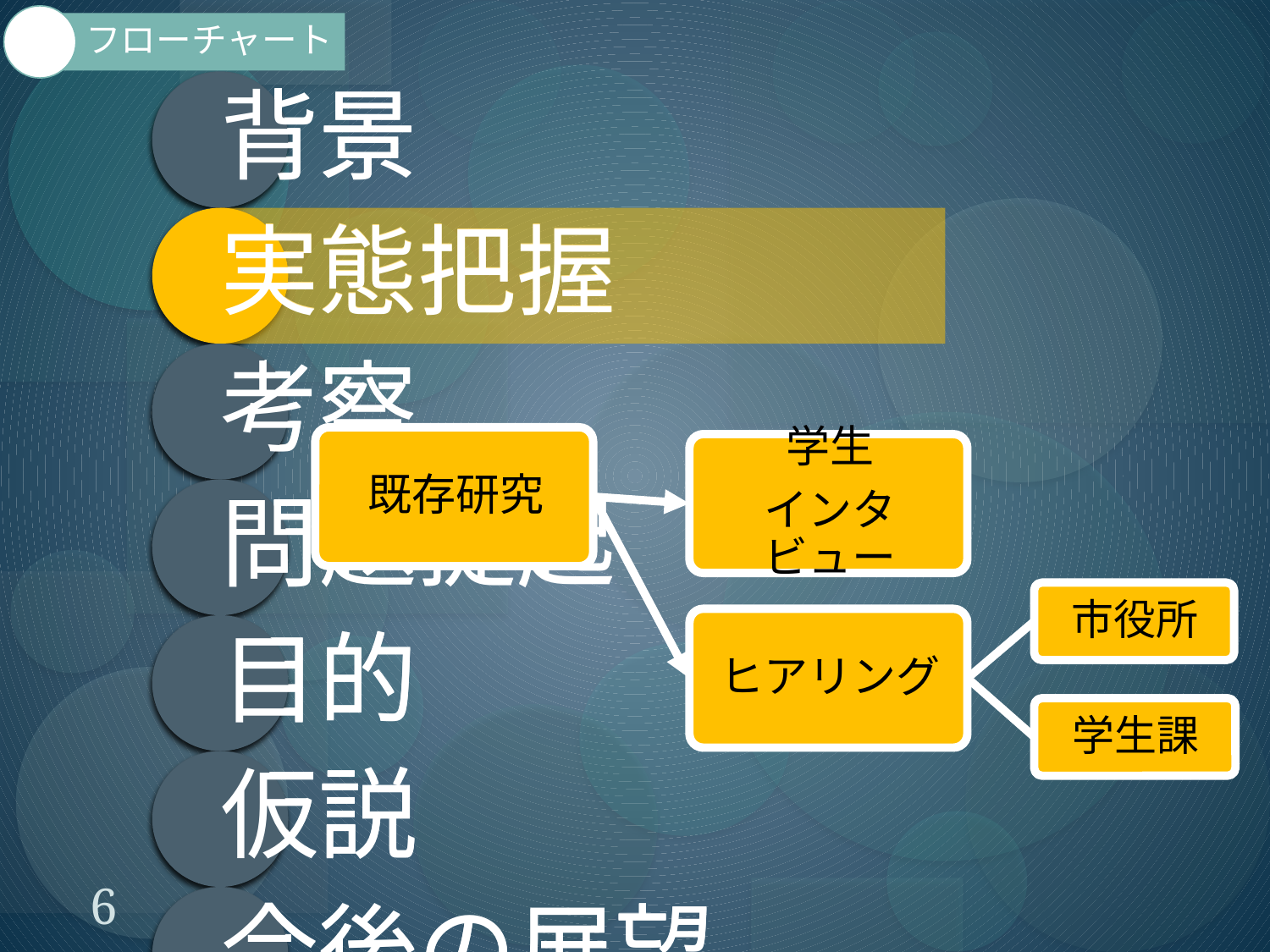

フローチャート
背景
実態把握
考察
問題提起
目的
仮説
今後の展望
背景
実態把握
考察
問題提起
目的
仮説
今後の展望
既存研究

学生
インタビュー

ヒアリング

市役所

学生課
6